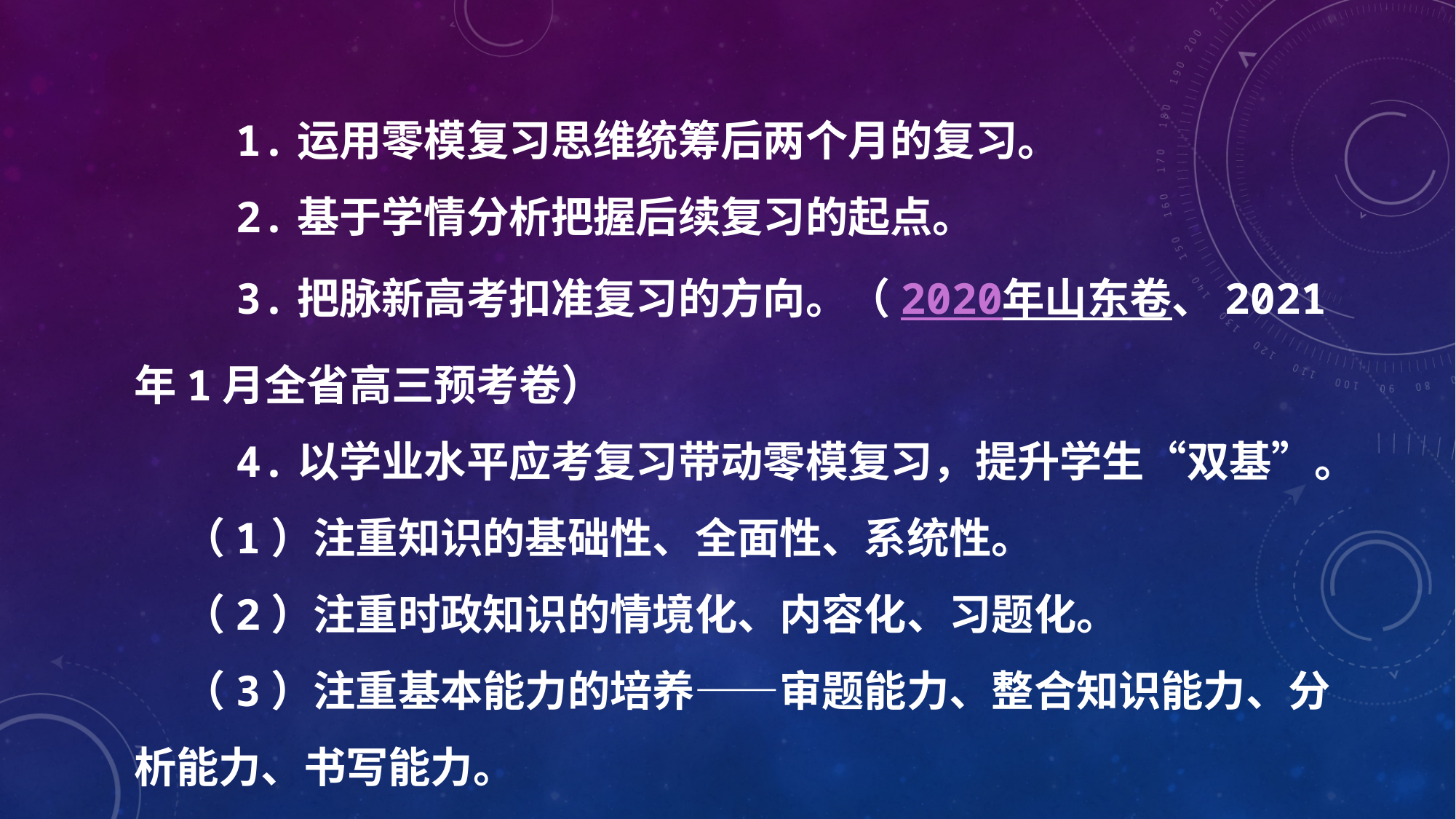

1.运用零模复习思维统筹后两个月的复习。
    2.基于学情分析把握后续复习的起点。
    3.把脉新高考扣准复习的方向。（2020年山东卷、2021年1月全省高三预考卷）
    4.以学业水平应考复习带动零模复习，提升学生“双基”。
    （1）注重知识的基础性、全面性、系统性。
    （2）注重时政知识的情境化、内容化、习题化。
    （3）注重基本能力的培养——审题能力、整合知识能力、分析能力、书写能力。